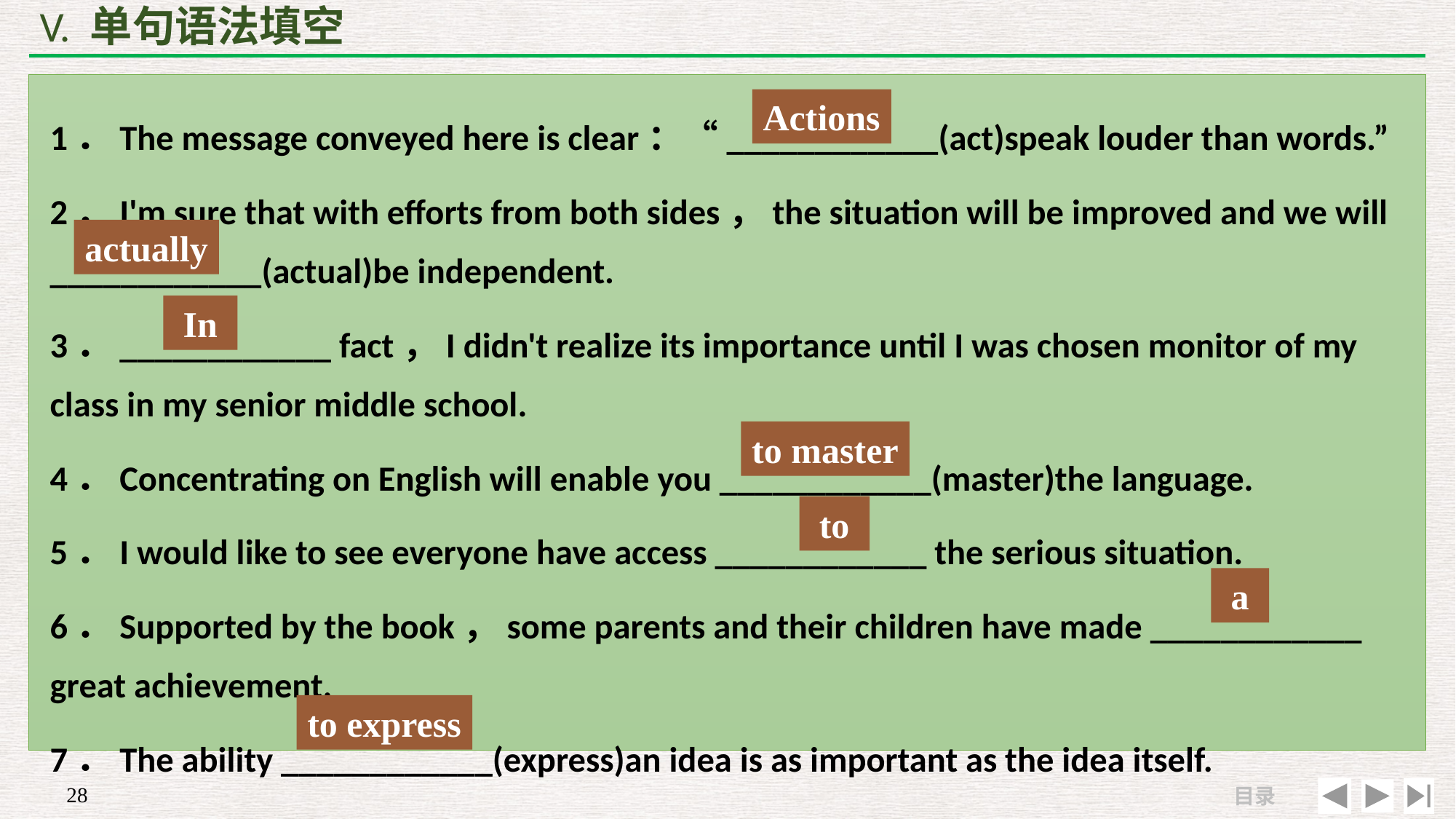

# V. 单句语法填空

Actions
1．The message conveyed here is clear：“____________(act)speak louder than words.”
2．I'm sure that with efforts from both sides，the situation will be improved and we will ____________(actual)be independent.
3．____________ fact，I didn't realize its importance until I was chosen monitor of my class in my senior middle school.
4．Concentrating on English will enable you ____________(master)the language.
5．I would like to see everyone have access ____________ the serious situation.
6．Supported by the book，some parents and their children have made ____________ great achievement.
7．The ability ____________(express)an idea is as important as the idea itself.
actually
 In
to master
 to
 a
to express